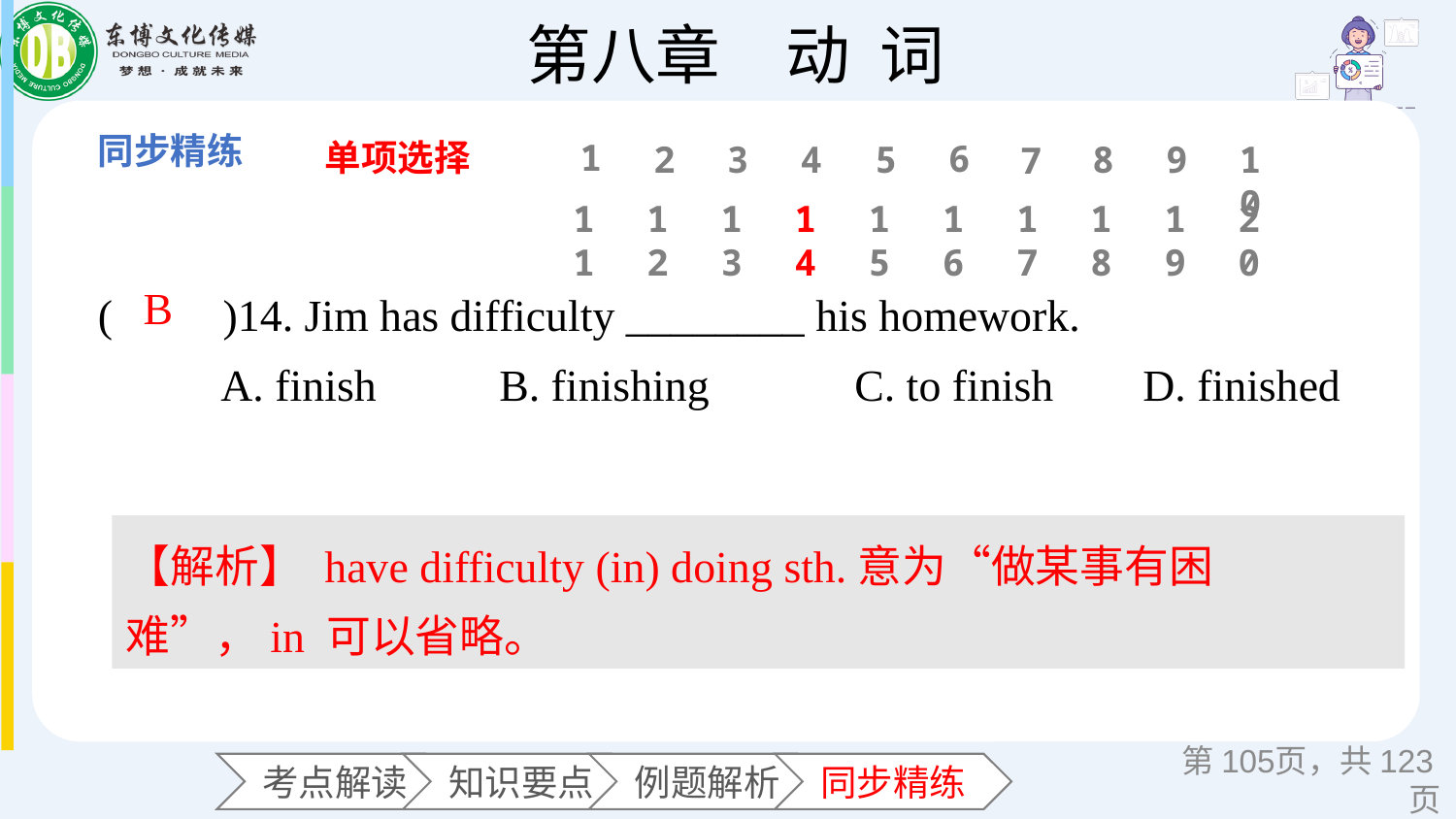

单项选择
1
6
2
3
4
5
8
9
10
7
11
12
13
14
15
16
17
18
19
20
(　　)14. Jim has difficulty ________ his homework.
           A. finish           B. finishing             C. to finish        D. finished
B
【解析】 have difficulty (in) doing sth.意为“做某事有困难”，in 可以省略。
第105页，共123页